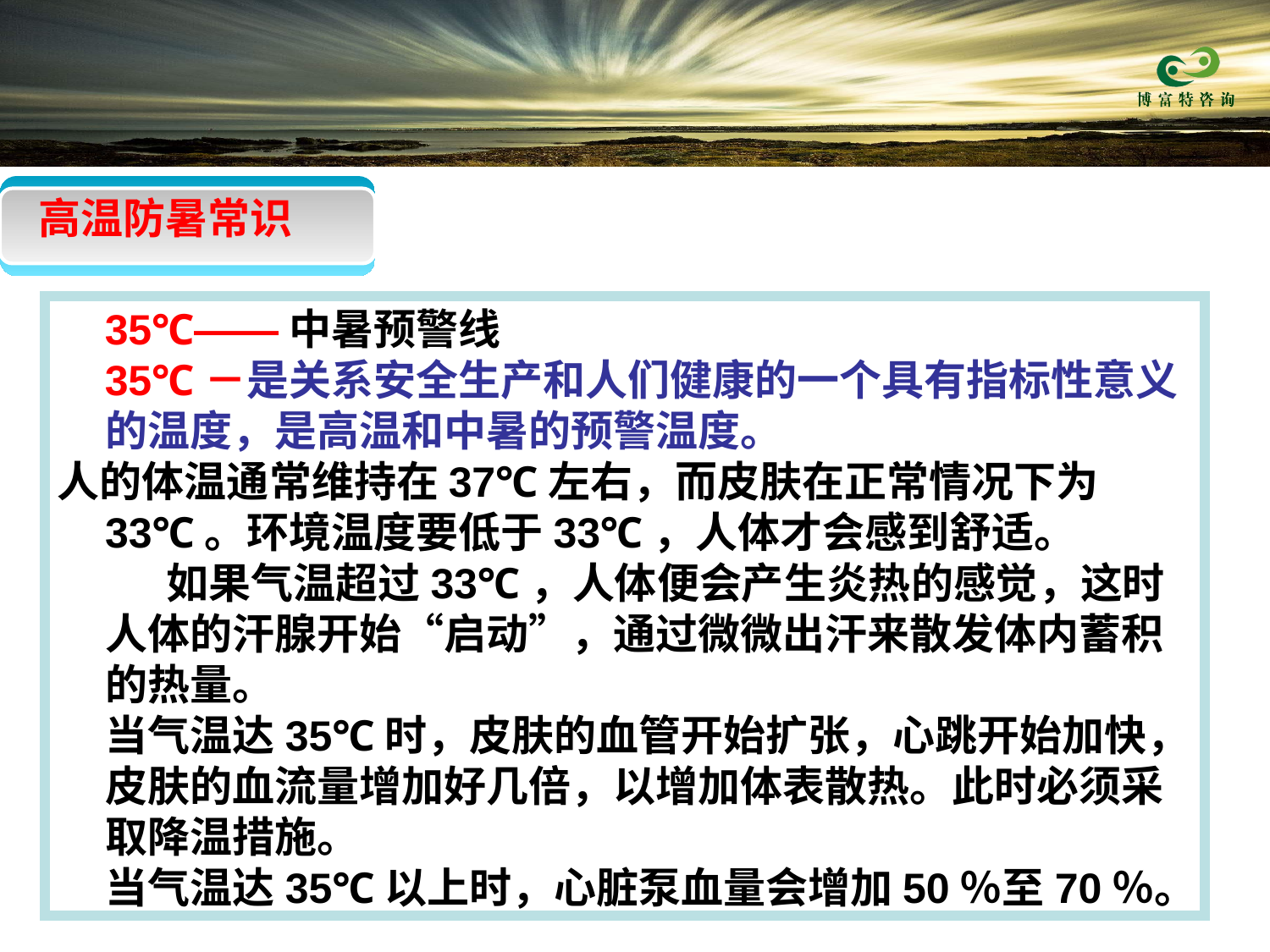

高温防暑常识
    35℃——中暑预警线
    35℃－是关系安全生产和人们健康的一个具有指标性意义的温度，是高温和中暑的预警温度。
人的体温通常维持在37℃左右，而皮肤在正常情况下为33℃。环境温度要低于33℃，人体才会感到舒适。
　  如果气温超过33℃，人体便会产生炎热的感觉，这时人体的汗腺开始“启动”，通过微微出汗来散发体内蓄积的热量。
    当气温达35℃时，皮肤的血管开始扩张，心跳开始加快，皮肤的血流量增加好几倍，以增加体表散热。此时必须采取降温措施。
    当气温达35℃以上时，心脏泵血量会增加50％至70％。